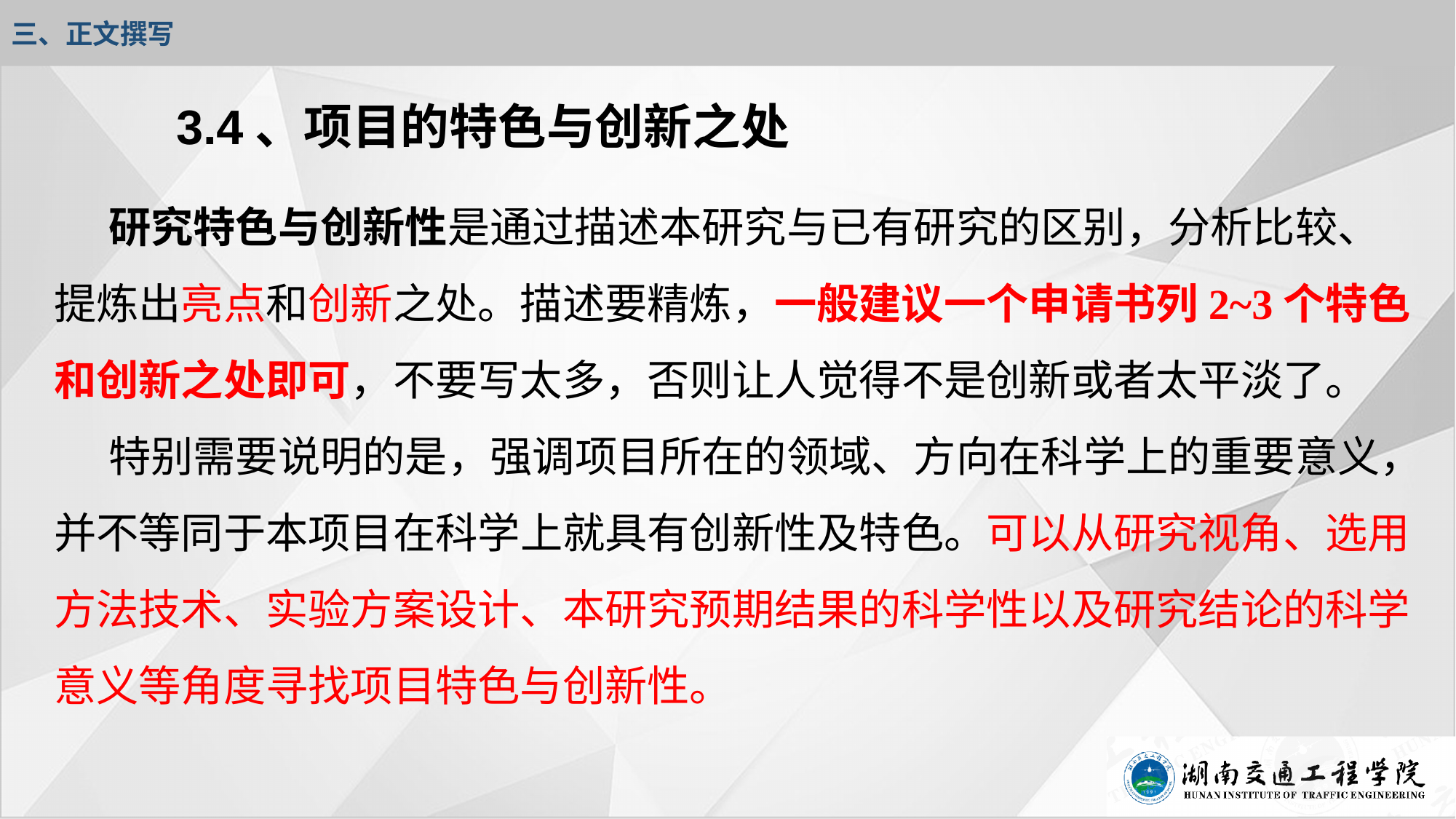

三、正文撰写
# 3.4、项目的特色与创新之处
研究特色与创新性是通过描述本研究与已有研究的区别，分析比较、提炼出亮点和创新之处。描述要精炼，一般建议一个申请书列2~3个特色和创新之处即可，不要写太多，否则让人觉得不是创新或者太平淡了。
特别需要说明的是，强调项目所在的领域、方向在科学上的重要意义，并不等同于本项目在科学上就具有创新性及特色。可以从研究视角、选用方法技术、实验方案设计、本研究预期结果的科学性以及研究结论的科学意义等角度寻找项目特色与创新性。